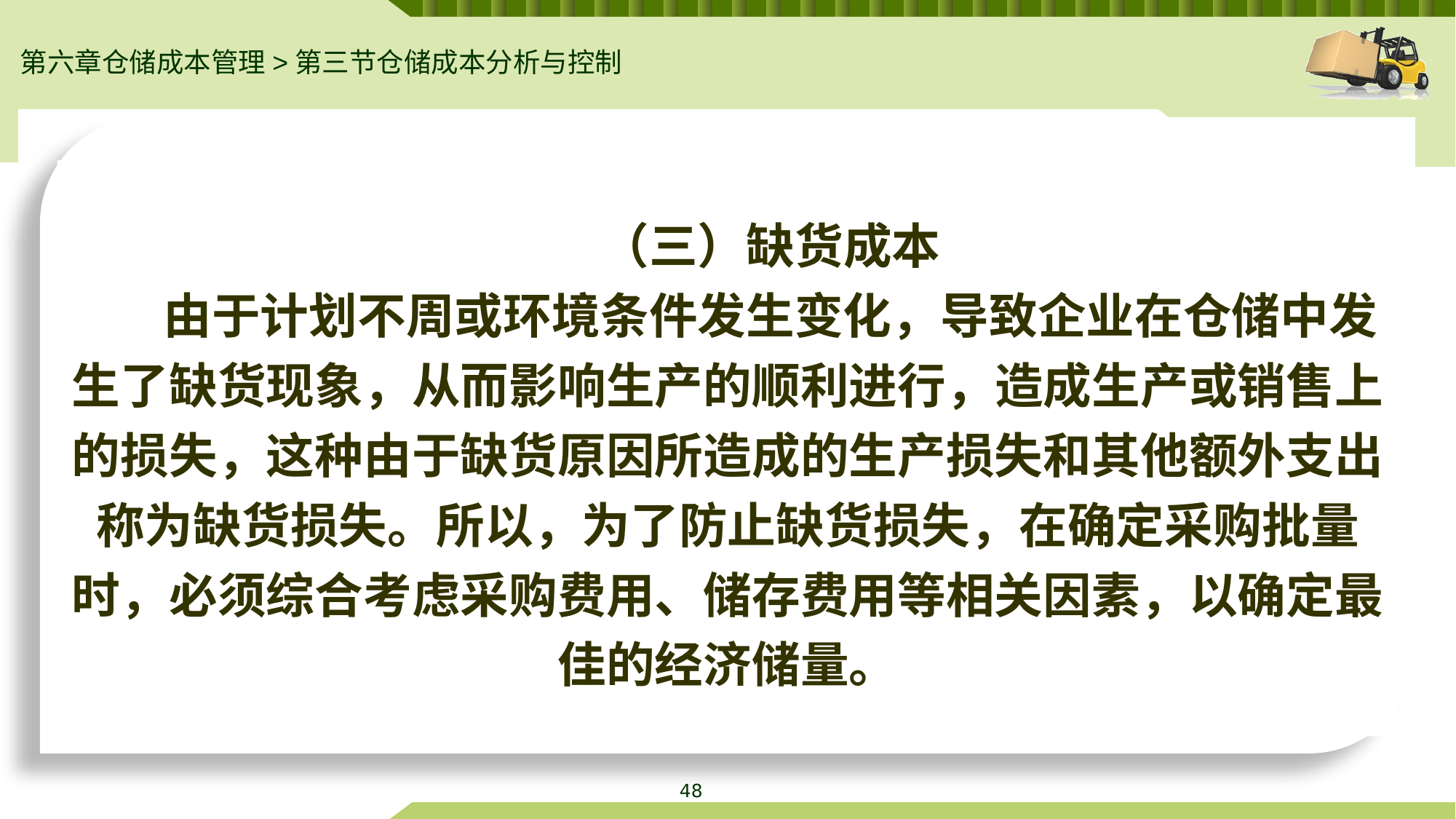

第六章仓储成本管理>第三节仓储成本分析与控制
（三）缺货成本
由于计划不周或环境条件发生变化，导致企业在仓储中发生了缺货现象，从而影响生产的顺利进行，造成生产或销售上的损失，这种由于缺货原因所造成的生产损失和其他额外支出称为缺货损失。所以，为了防止缺货损失，在确定采购批量时，必须综合考虑采购费用、储存费用等相关因素，以确定最佳的经济储量。